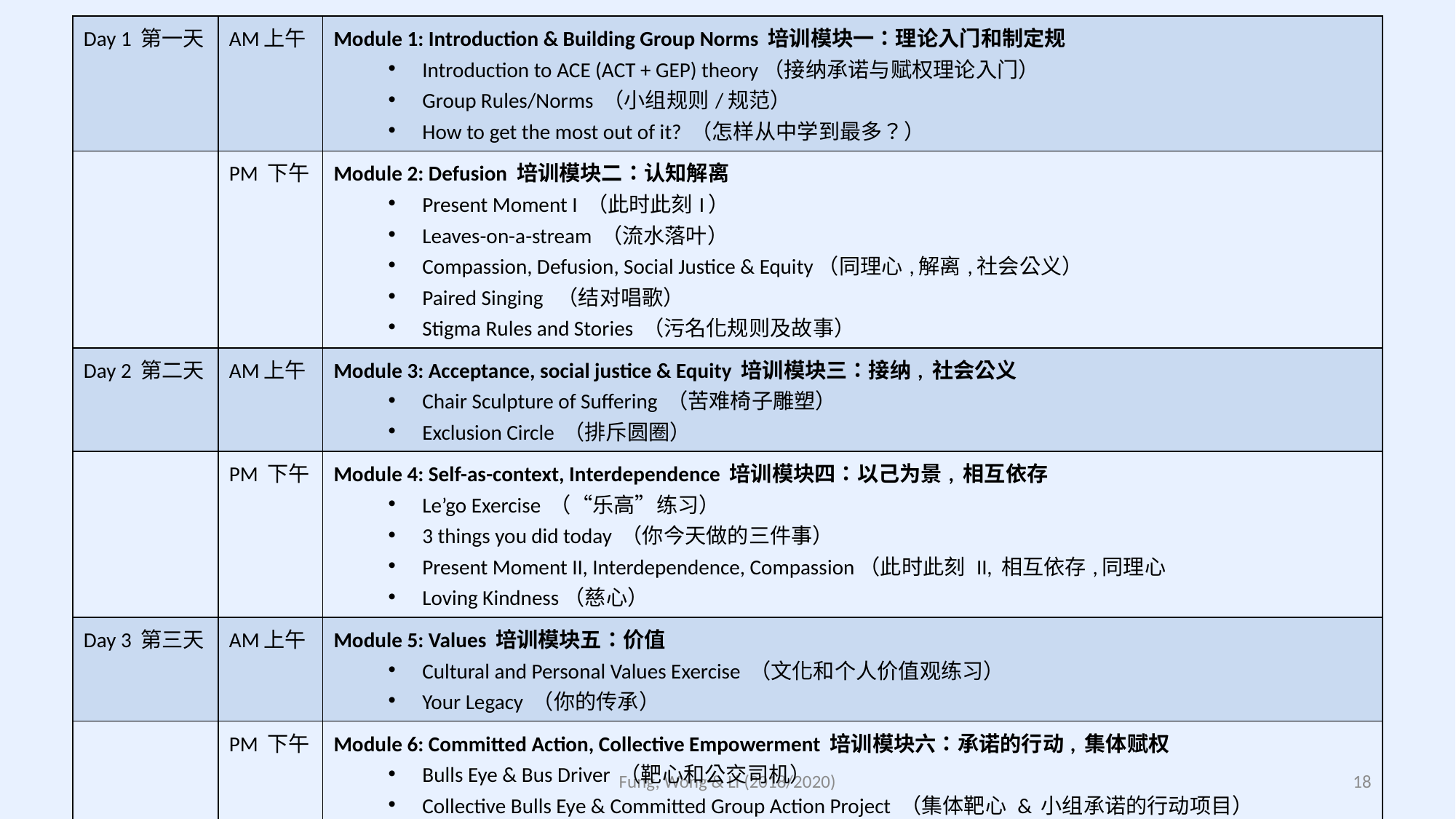

| Day 1 第一天 | AM上午 | Module 1: Introduction & Building Group Norms 培训模块一：理论入门和制定规 Introduction to ACE (ACT + GEP) theory（接纳承诺与赋权理论入门） Group Rules/Norms （小组规则/规范） How to get the most out of it? （怎样从中学到最多？） |
| --- | --- | --- |
|  | PM 下午 | Module 2: Defusion 培训模块二：认知解离 Present Moment I （此时此刻I） Leaves-on-a-stream （流水落叶） Compassion, Defusion, Social Justice & Equity（同理心,解离,社会公义） Paired Singing  （结对唱歌） Stigma Rules and Stories （污名化规则及故事） |
| Day 2 第二天 | AM上午 | Module 3: Acceptance, social justice & Equity 培训模块三：接纳, 社会公义 Chair Sculpture of Suffering （苦难椅子雕塑） Exclusion Circle （排斥圆圈） |
|  | PM 下午 | Module 4: Self-as-context, Interdependence 培训模块四：以己为景, 相互依存 Le’go Exercise （“乐高”练习） 3 things you did today （你今天做的三件事） Present Moment II, Interdependence, Compassion（此时此刻 II, 相互依存,同理心 Loving Kindness（慈心） |
| Day 3 第三天 | AM上午 | Module 5: Values 培训模块五：价值 Cultural and Personal Values Exercise （文化和个人价值观练习） Your Legacy （你的传承） |
|  | PM 下午 | Module 6: Committed Action, Collective Empowerment 培训模块六：承诺的行动, 集体赋权 Bulls Eye & Bus Driver （靶心和公交司机） Collective Bulls Eye & Committed Group Action Project （集体靶心 & 小组承诺的行动项目） |
Fung, Wong & Li (2018/2020)
18